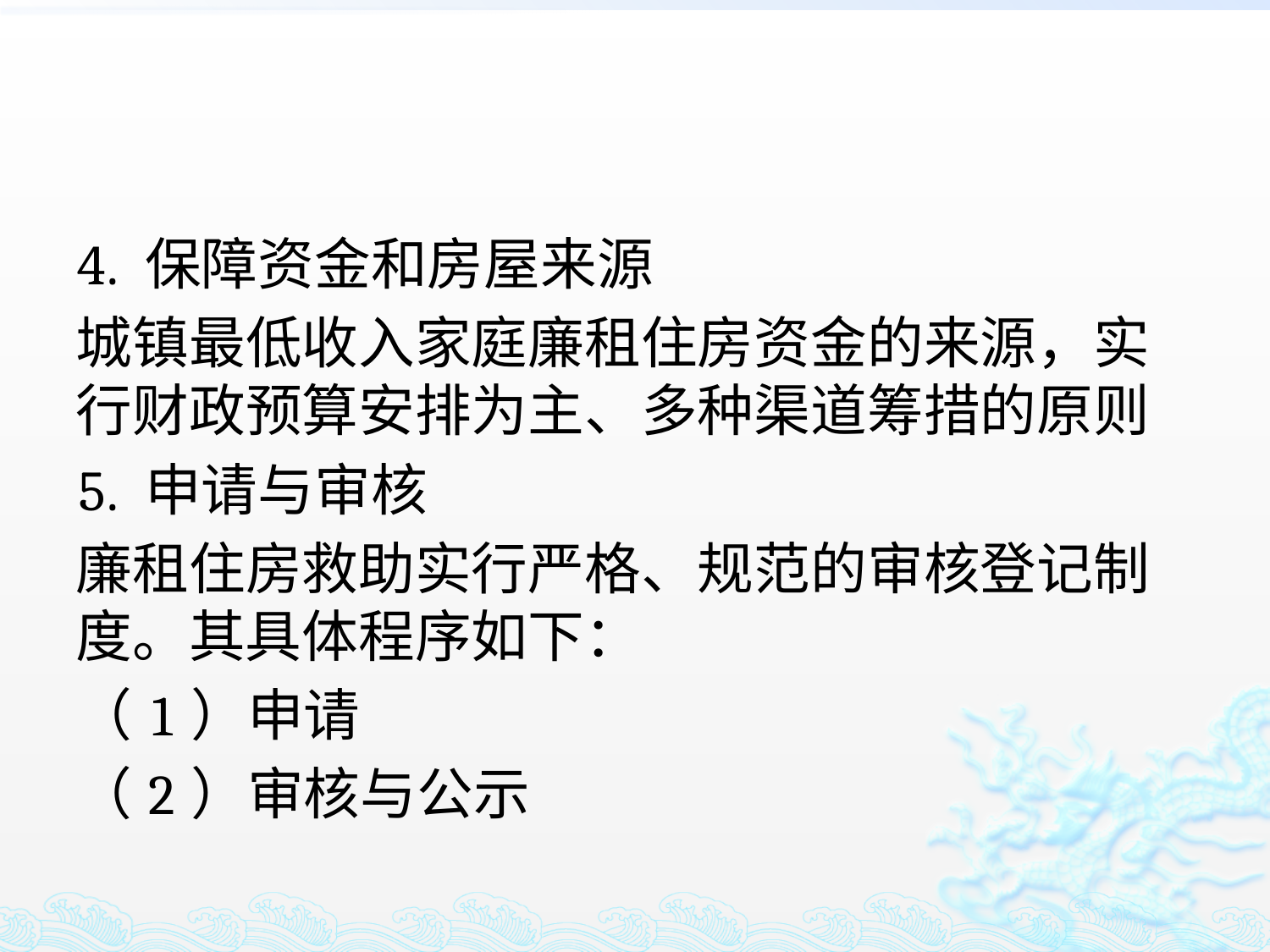

#
4. 保障资金和房屋来源
城镇最低收入家庭廉租住房资金的来源，实行财政预算安排为主、多种渠道筹措的原则
5. 申请与审核
廉租住房救助实行严格、规范的审核登记制度。其具体程序如下：
（1）申请
（2）审核与公示